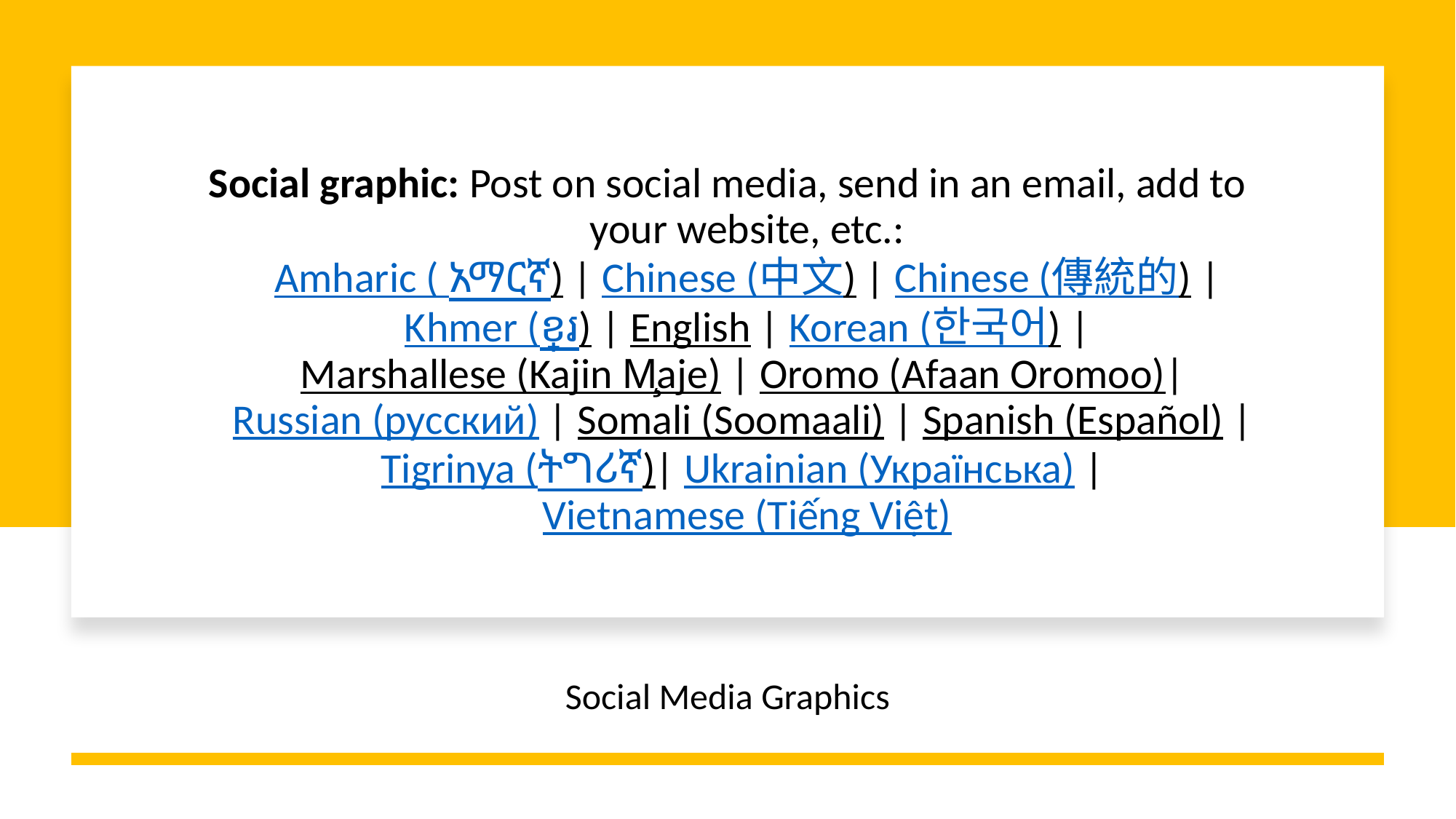

# Social graphic: Post on social media, send in an email, add to your website, etc.: Amharic ( አማርኛ) | Chinese (中文) | Chinese (傳統的) |Khmer (ខ្មែរ) | English | Korean (한국어) |Marshallese (Kajin M̧aje) | Oromo (Afaan Oromoo)| Russian (русский) | Somali (Soomaali) | Spanish (Español) | Tigrinya (ትግሪኛ)| Ukrainian (Українська) | Vietnamese (Tiếng Việt)
Social Media Graphics